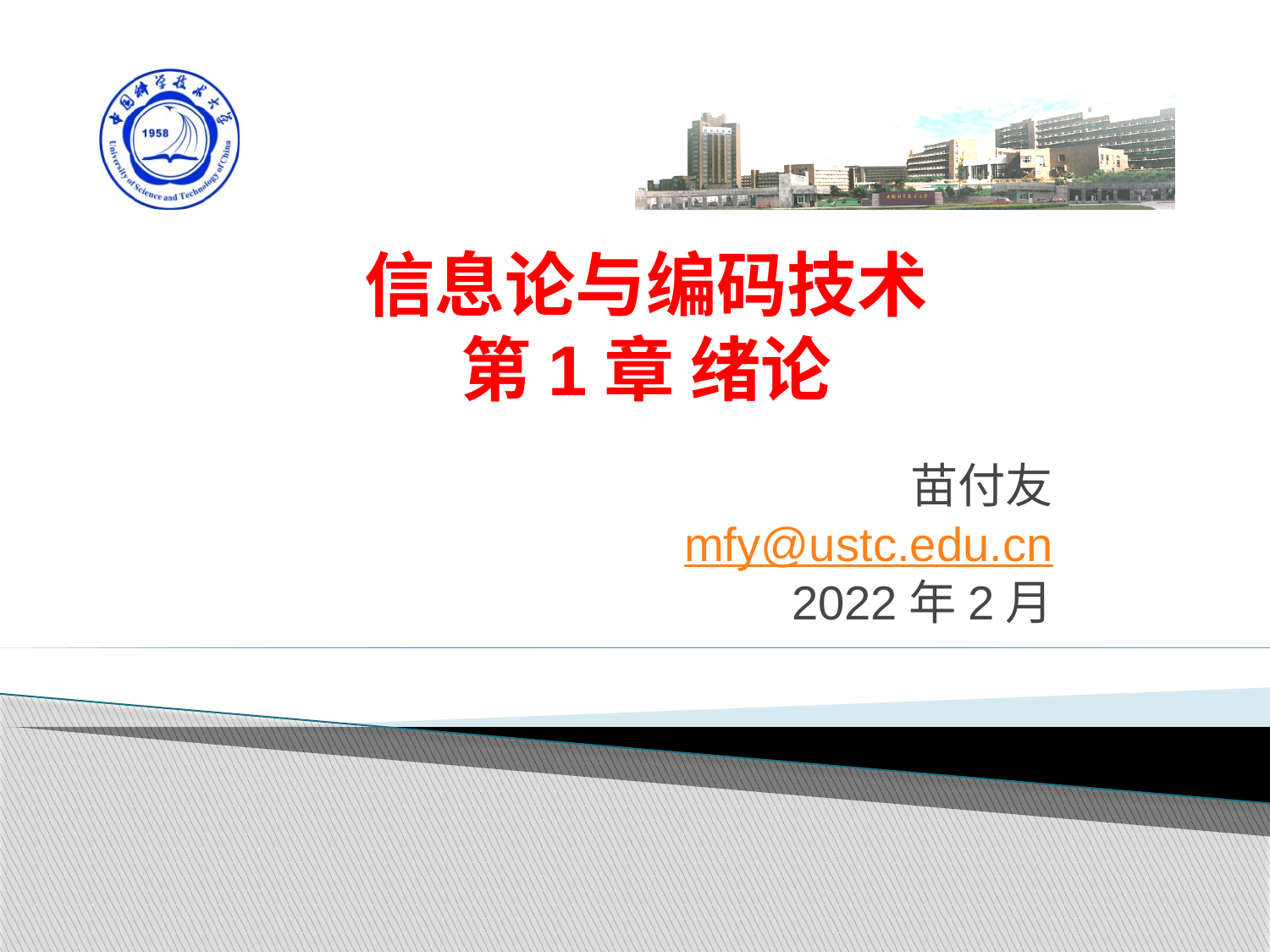

# 信息论与编码技术 第1章 绪论
苗付友
mfy@ustc.edu.cn
2022年2月